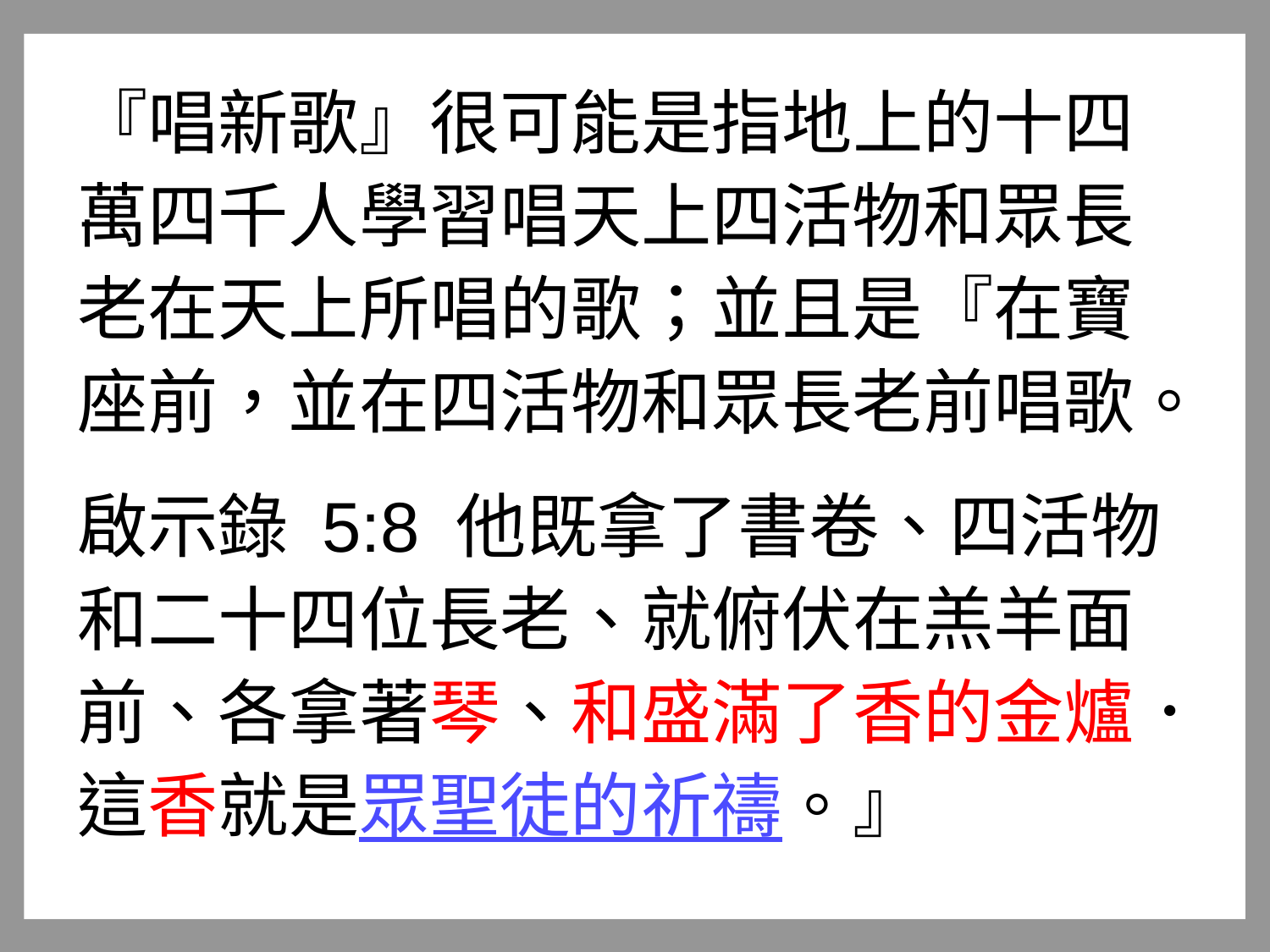

『唱新歌』很可能是指地上的十四萬四千人學習唱天上四活物和眾長老在天上所唱的歌；並且是『在寶座前，並在四活物和眾長老前唱歌。
啟示錄 5:8 他既拿了書卷、四活物和二十四位長老、就俯伏在羔羊面前、各拿著琴、和盛滿了香的金爐．這香就是眾聖徒的祈禱。』